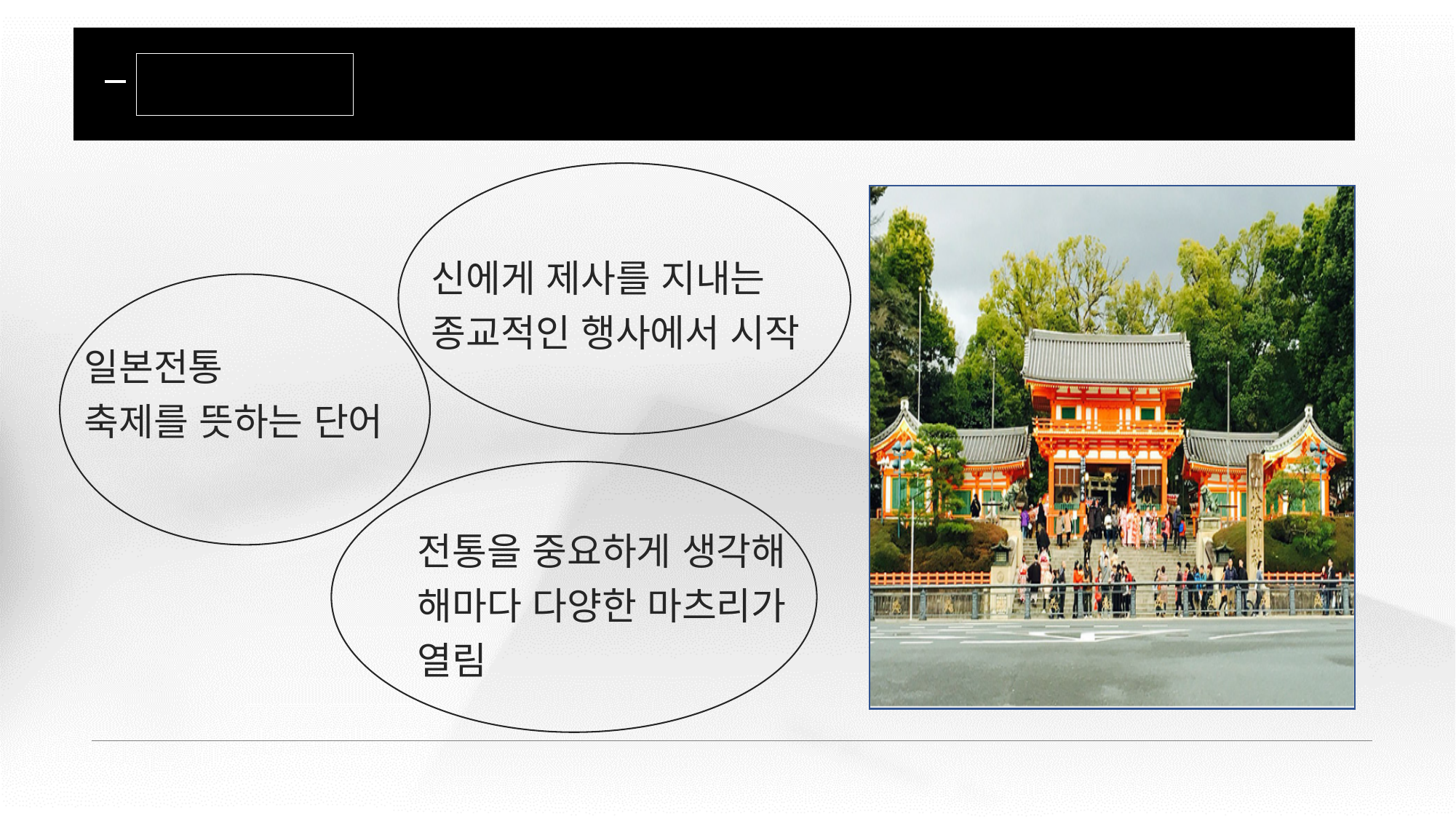

마츠리의 뜻
ANALYSIS

신에게 제사를 지내는 종교적인 행사에서 시작

일본전통
축제를 뜻하는 단어

전통을 중요하게 생각해 해마다 다양한 마츠리가 열림